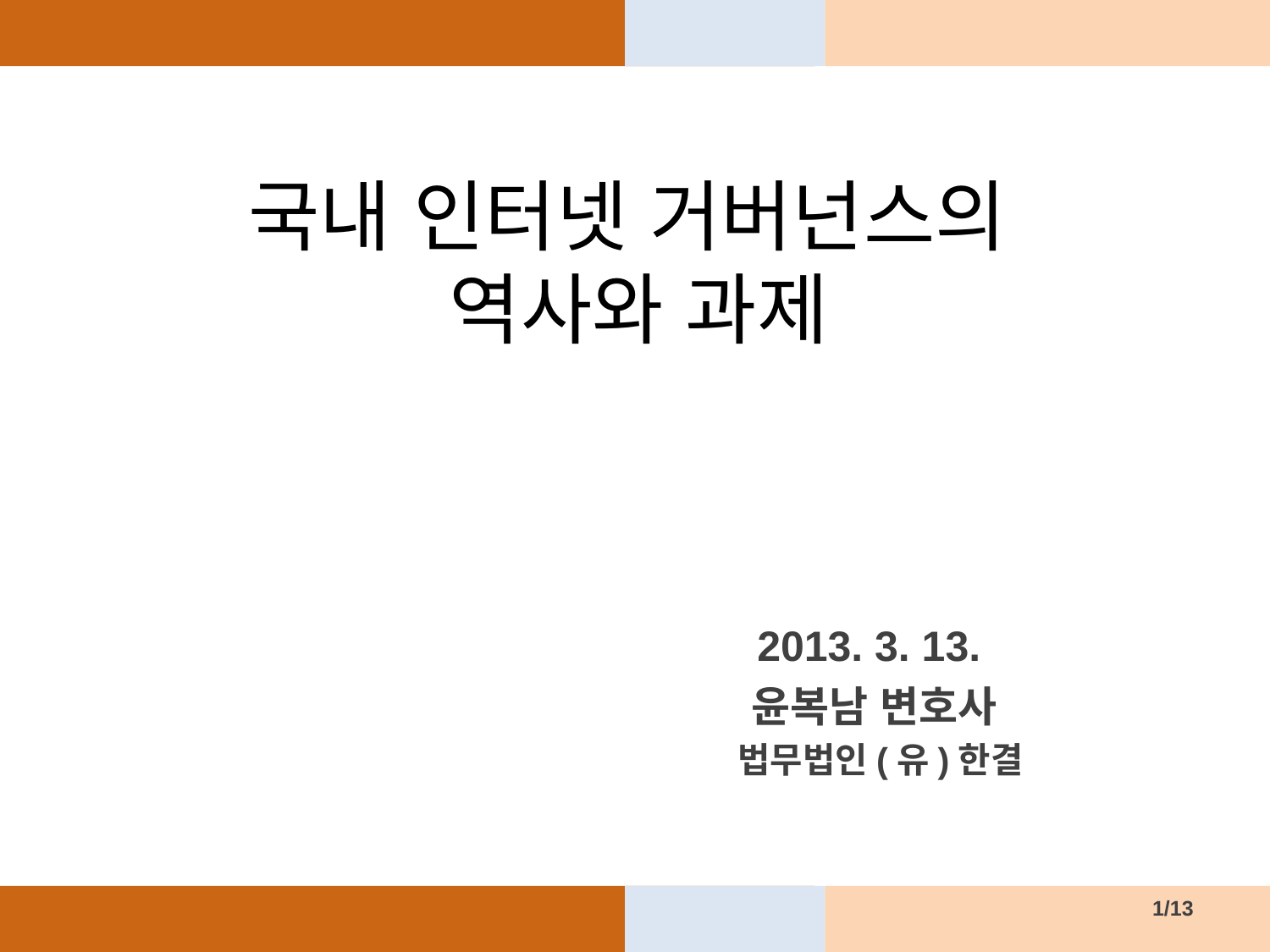

# 국내 인터넷 거버넌스의 역사와 과제
                         2013. 3. 13.
                             윤복남 변호사
                                    법무법인(유)한결
1/13